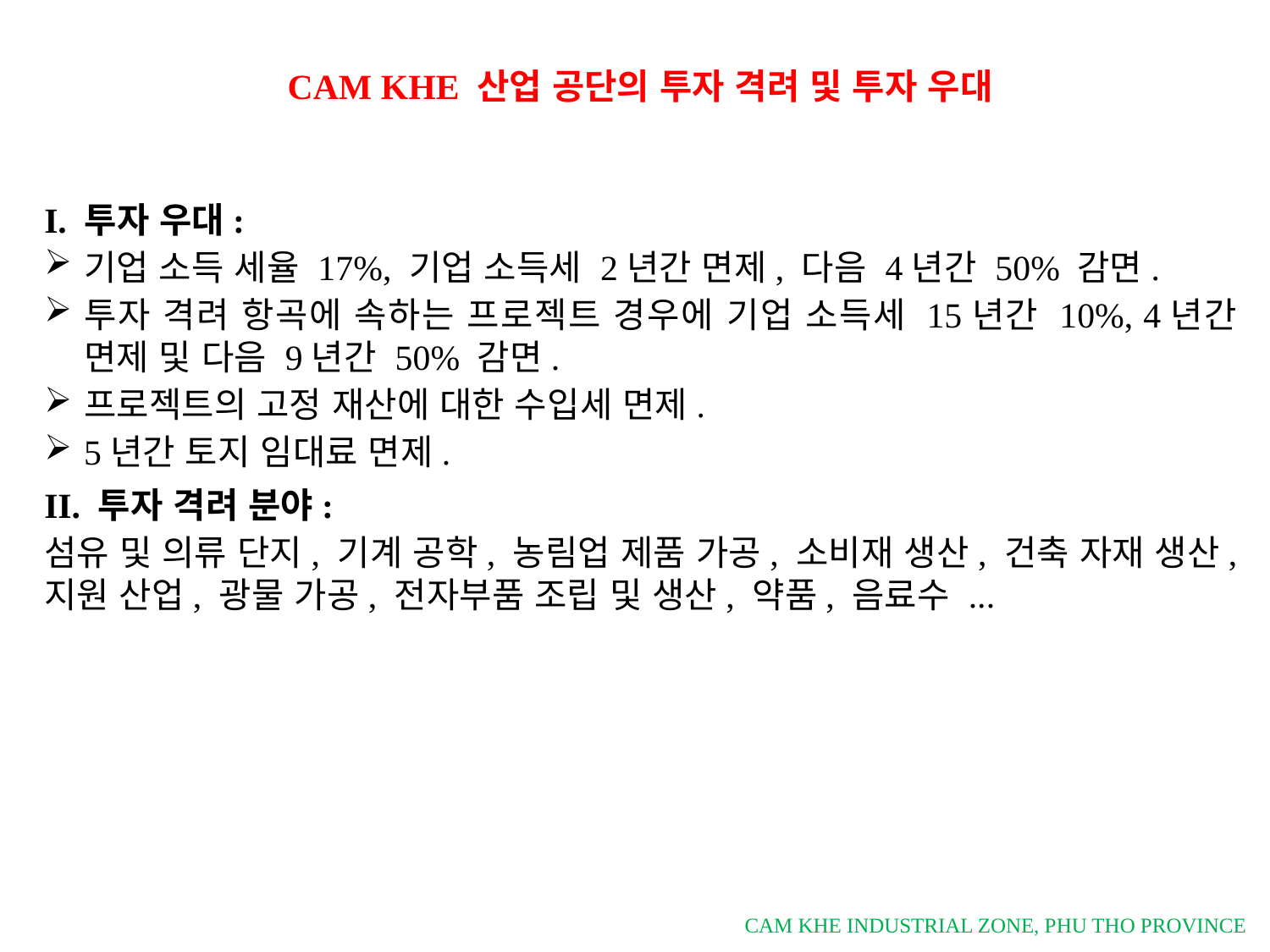

# CAM KHE 산업 공단의 투자 격려 및 투자 우대
I. 투자 우대:
기업 소득 세율 17%, 기업 소득세 2년간 면제, 다음 4년간 50% 감면.
투자 격려 항곡에 속하는 프로젝트 경우에 기업 소득세 15년간 10%, 4년간 면제 및 다음 9년간 50% 감면.
프로젝트의 고정 재산에 대한 수입세 면제.
5년간 토지 임대료 면제.
II. 투자 격려 분야:
섬유 및 의류 단지, 기계 공학, 농림업 제품 가공, 소비재 생산, 건축 자재 생산, 지원 산업, 광물 가공, 전자부품 조립 및 생산, 약품, 음료수 ...
CAM KHE INDUSTRIAL ZONE, PHU THO PROVINCE